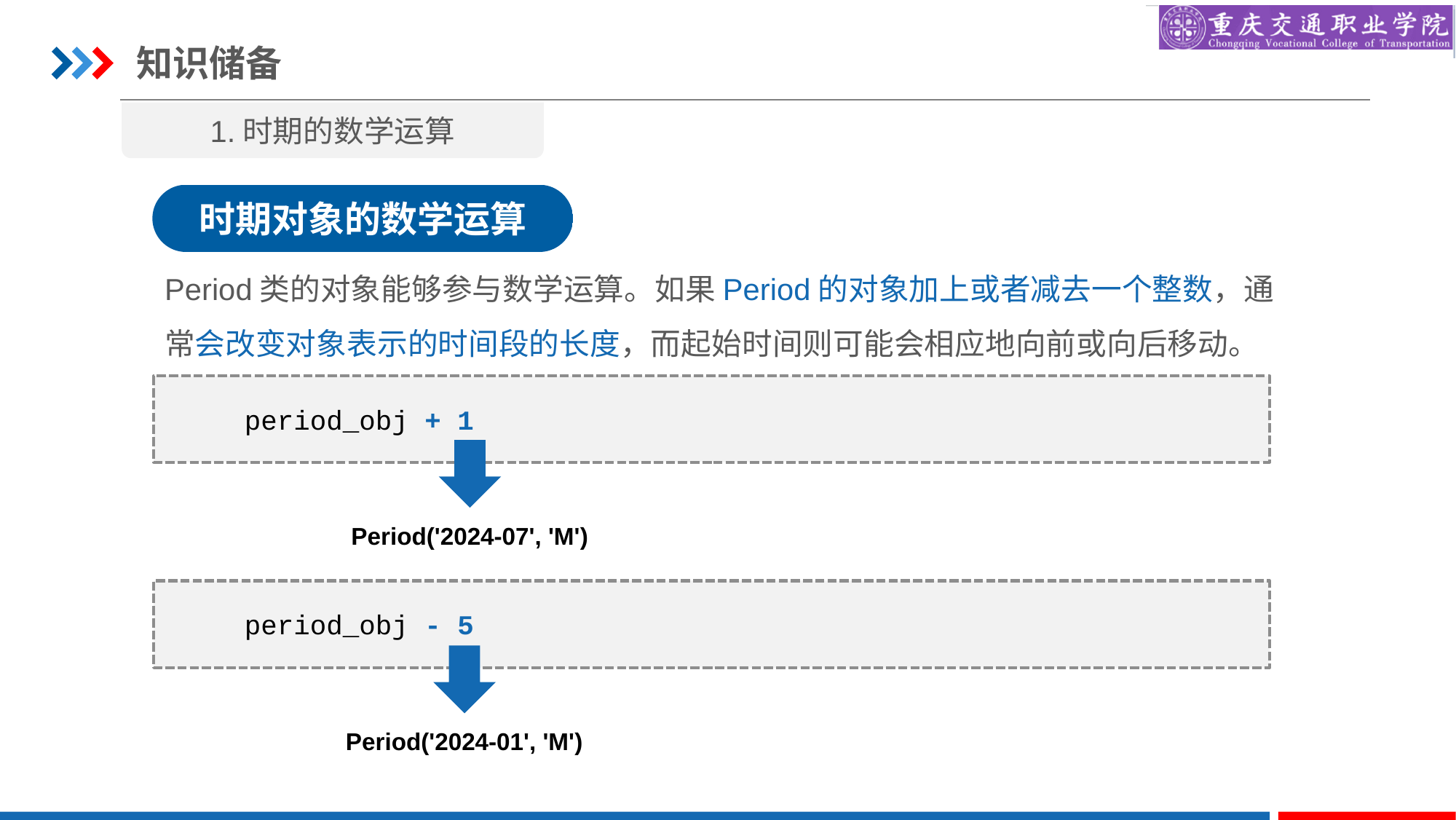

知识储备

1.时期的数学运算
时期对象的数学运算
Period类的对象能够参与数学运算。如果Period的对象加上或者减去一个整数，通常会改变对象表示的时间段的长度，而起始时间则可能会相应地向前或向后移动。

period_obj + 1

Period('2024-07', 'M')

period_obj - 5

Period('2024-01', 'M')